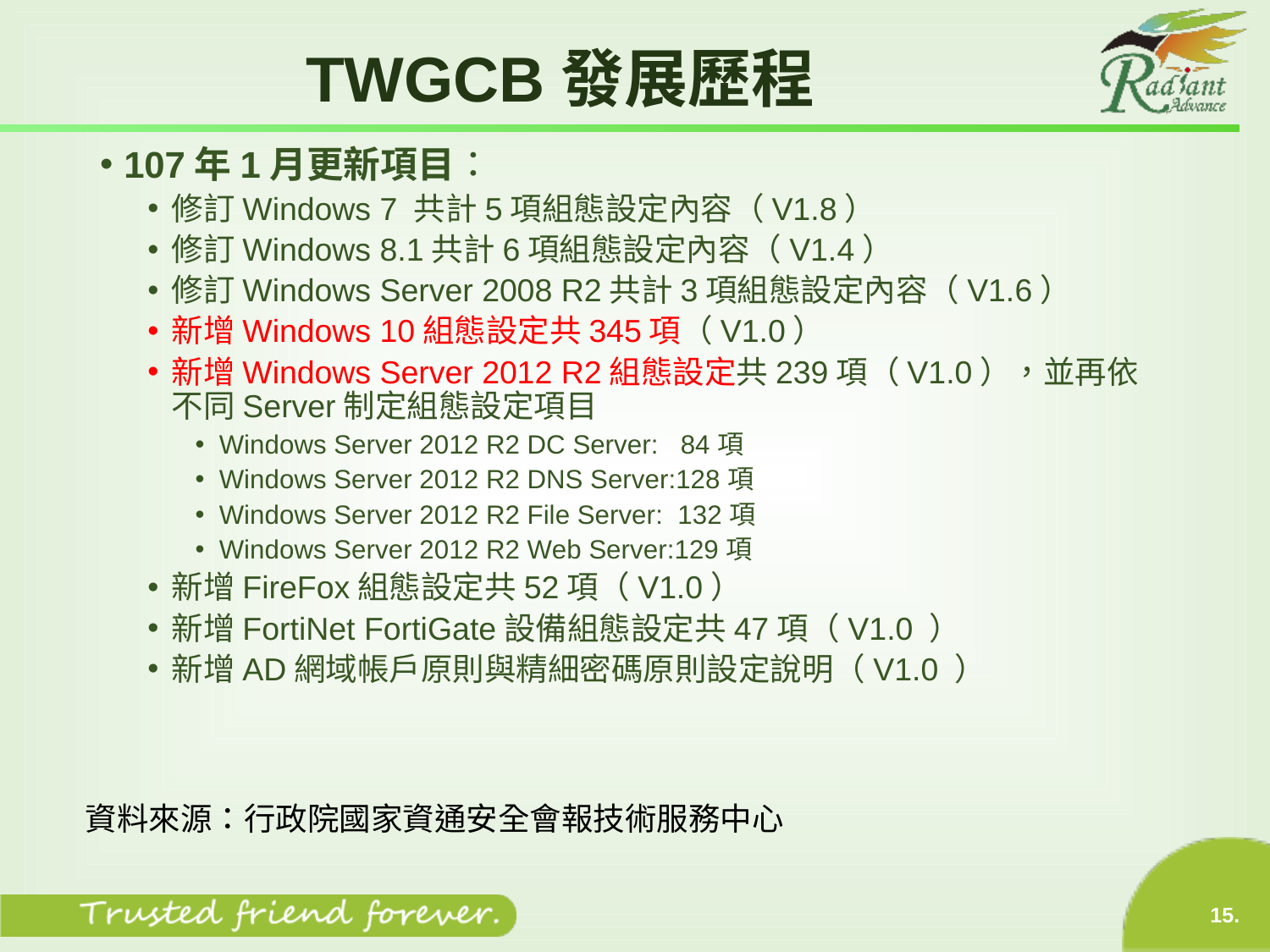

# TWGCB發展歷程
107年1月更新項目：
修訂Windows 7 共計5項組態設定內容（V1.8）
修訂Windows 8.1共計6項組態設定內容（V1.4）
修訂Windows Server 2008 R2共計3項組態設定內容（V1.6）
新增Windows 10組態設定共345項（V1.0）
新增Windows Server 2012 R2組態設定共239項（V1.0），並再依不同Server制定組態設定項目
Windows Server 2012 R2 DC Server:   84項
Windows Server 2012 R2 DNS Server:128項
Windows Server 2012 R2 File Server:  132項
Windows Server 2012 R2 Web Server:129項
新增FireFox組態設定共52項（V1.0）
新增FortiNet FortiGate設備組態設定共47項（V1.0 ）
新增AD網域帳戶原則與精細密碼原則設定說明（V1.0 ）

資料來源：行政院國家資通安全會報技術服務中心
15.